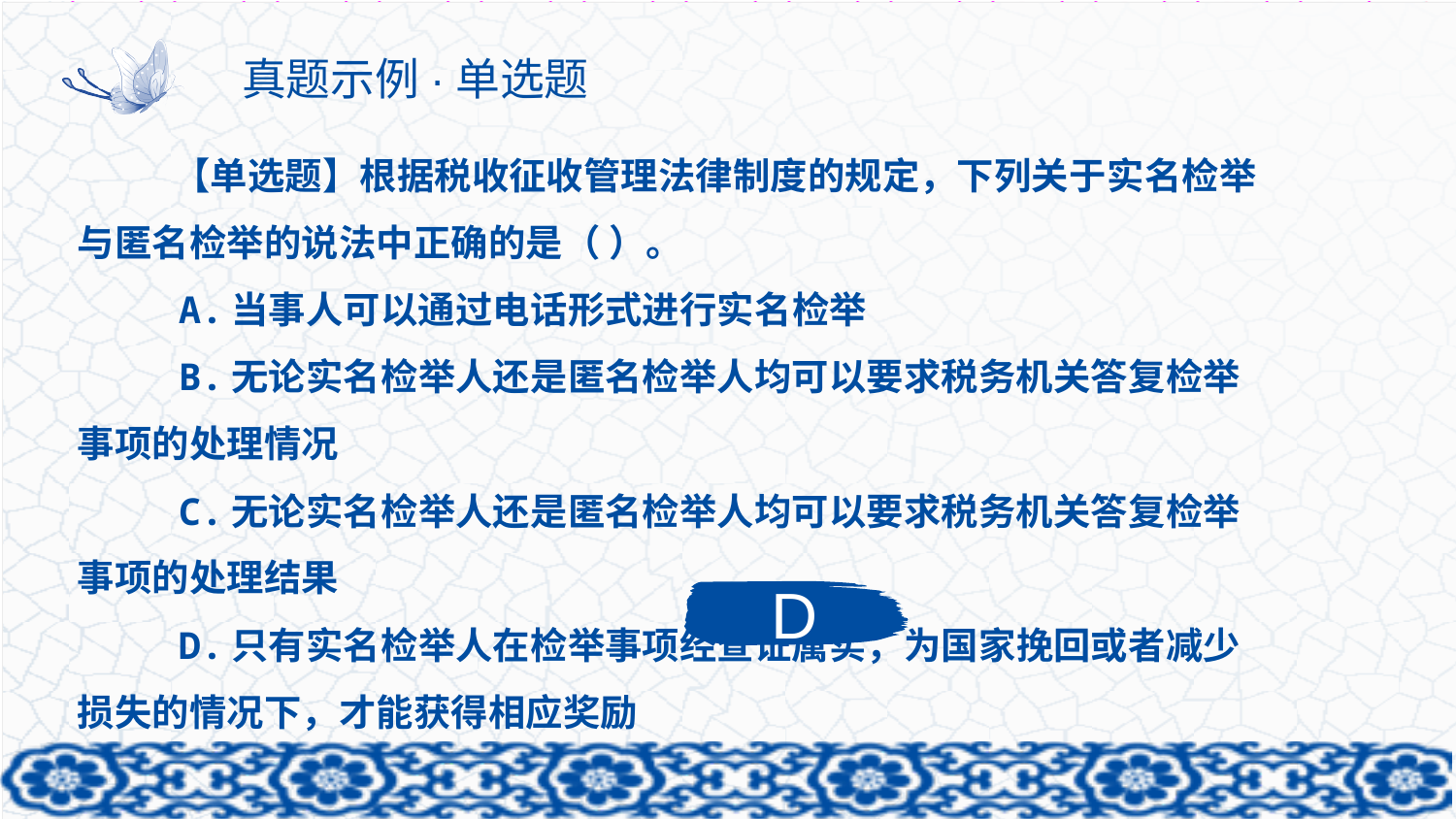

# 真题示例·单选题
 【单选题】根据税收征收管理法律制度的规定，下列关于实名检举与匿名检举的说法中正确的是（ ）。
 A.当事人可以通过电话形式进行实名检举
 B.无论实名检举人还是匿名检举人均可以要求税务机关答复检举事项的处理情况
 C.无论实名检举人还是匿名检举人均可以要求税务机关答复检举事项的处理结果
 D.只有实名检举人在检举事项经查证属实，为国家挽回或者减少损失的情况下，才能获得相应奖励

D